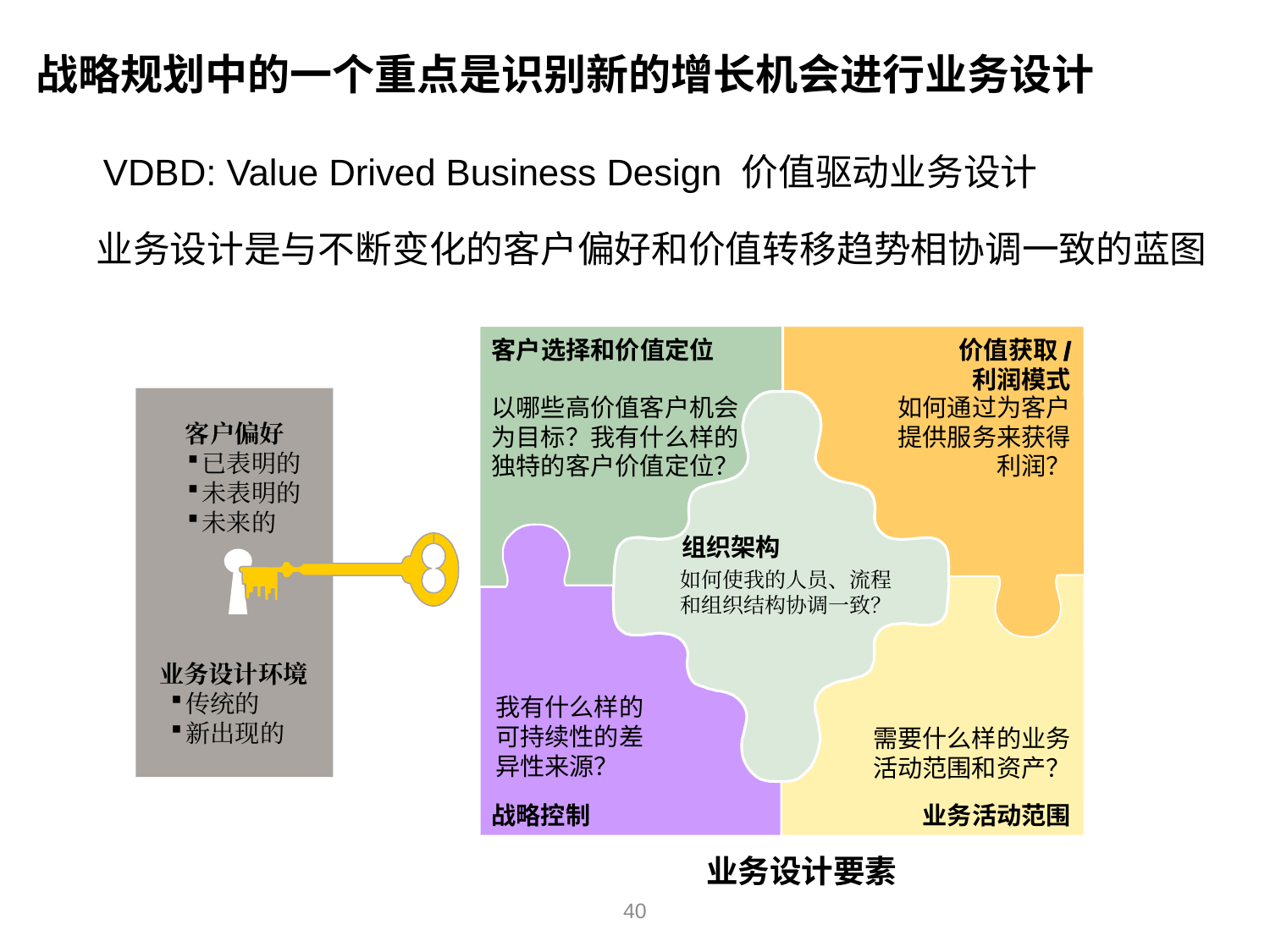

战略规划中的一个重点是识别新的增长机会进行业务设计
VDBD: Value Drived Business Design 价值驱动业务设计
业务设计是与不断变化的客户偏好和价值转移趋势相协调一致的蓝图

客户选择和价值定位
 价值获取/
利润模式
以哪些高价值客户机会为目标？我有什么样的独特的客户价值定位？
如何通过为客户提供服务来获得利润？

客户偏好
已表明的
未表明的
未来的

组织架构

如何使我的人员、流程和组织结构协调一致？

业务设计环境
传统的
新出现的
我有什么样的可持续性的差异性来源？
需要什么样的业务活动范围和资产？
战略控制
业务活动范围
业务设计要素
40